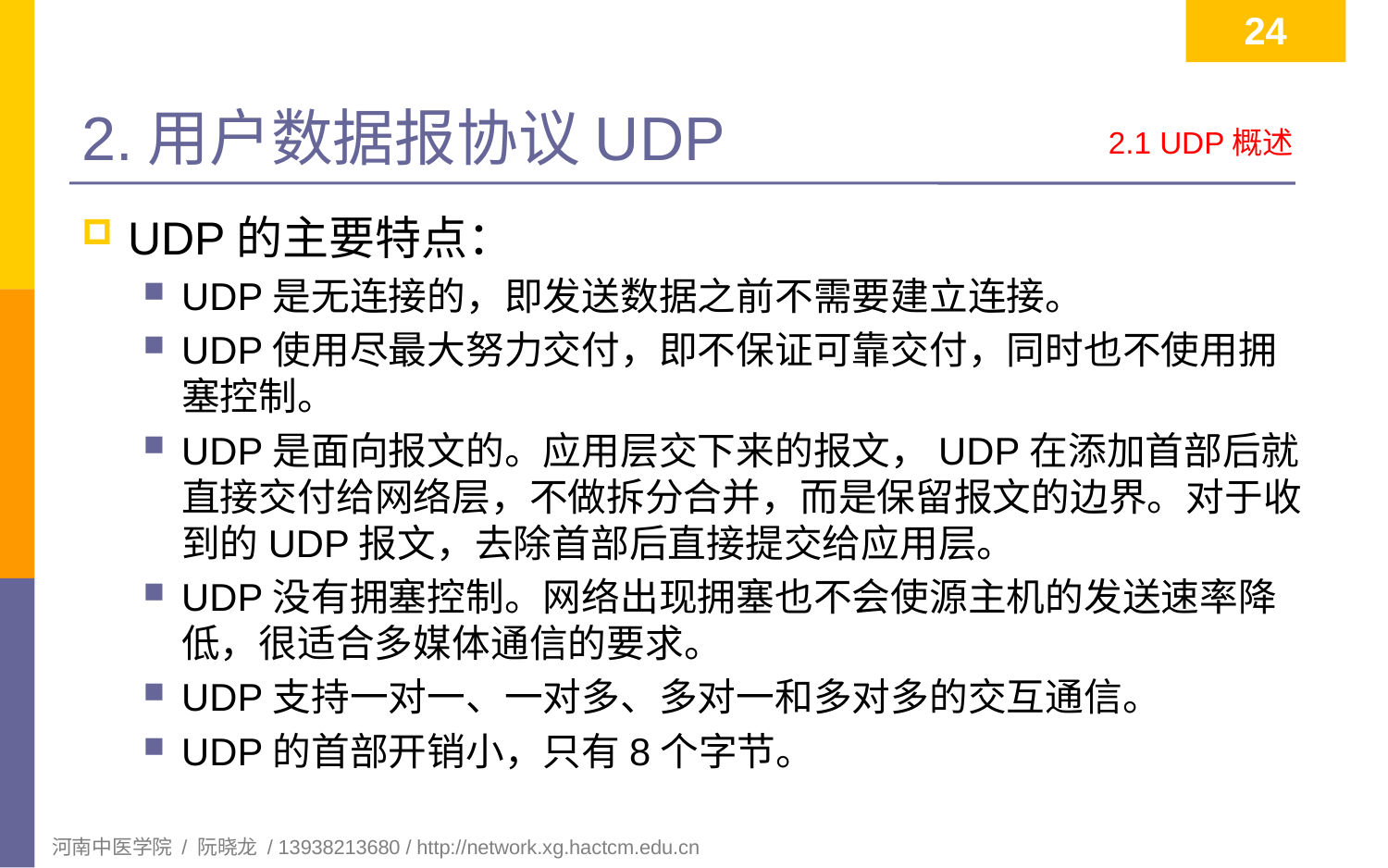

24
# 2.用户数据报协议UDP
2.1 UDP概述
UDP的主要特点：
UDP是无连接的，即发送数据之前不需要建立连接。
UDP使用尽最大努力交付，即不保证可靠交付，同时也不使用拥塞控制。
UDP是面向报文的。应用层交下来的报文，UDP在添加首部后就直接交付给网络层，不做拆分合并，而是保留报文的边界。对于收到的UDP报文，去除首部后直接提交给应用层。
UDP没有拥塞控制。网络出现拥塞也不会使源主机的发送速率降低，很适合多媒体通信的要求。
UDP支持一对一、一对多、多对一和多对多的交互通信。
UDP的首部开销小，只有8个字节。